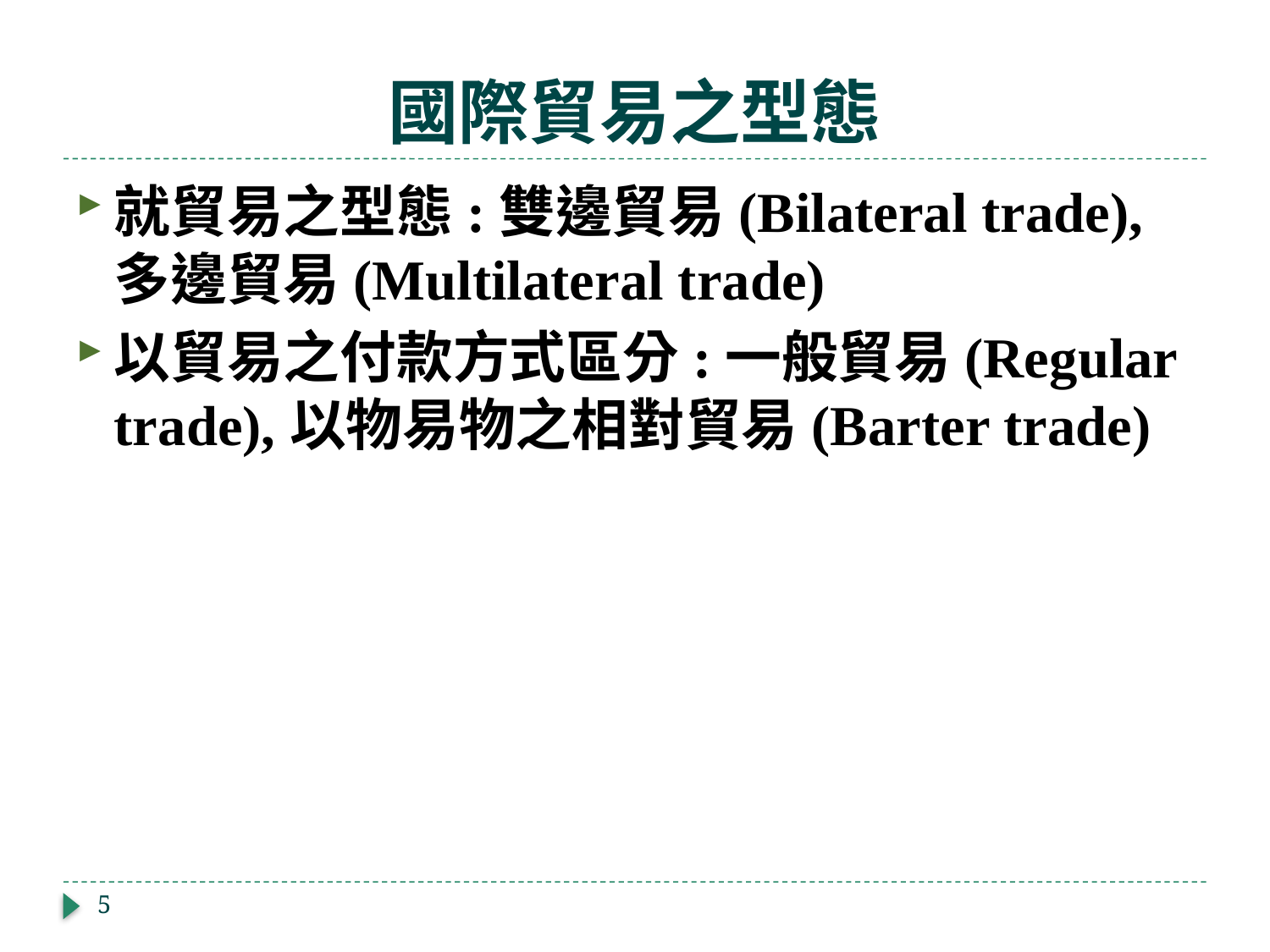

# 國際貿易之型態
就貿易之型態:雙邊貿易(Bilateral trade),多邊貿易(Multilateral trade)
以貿易之付款方式區分:一般貿易(Regular trade),以物易物之相對貿易(Barter trade)
5